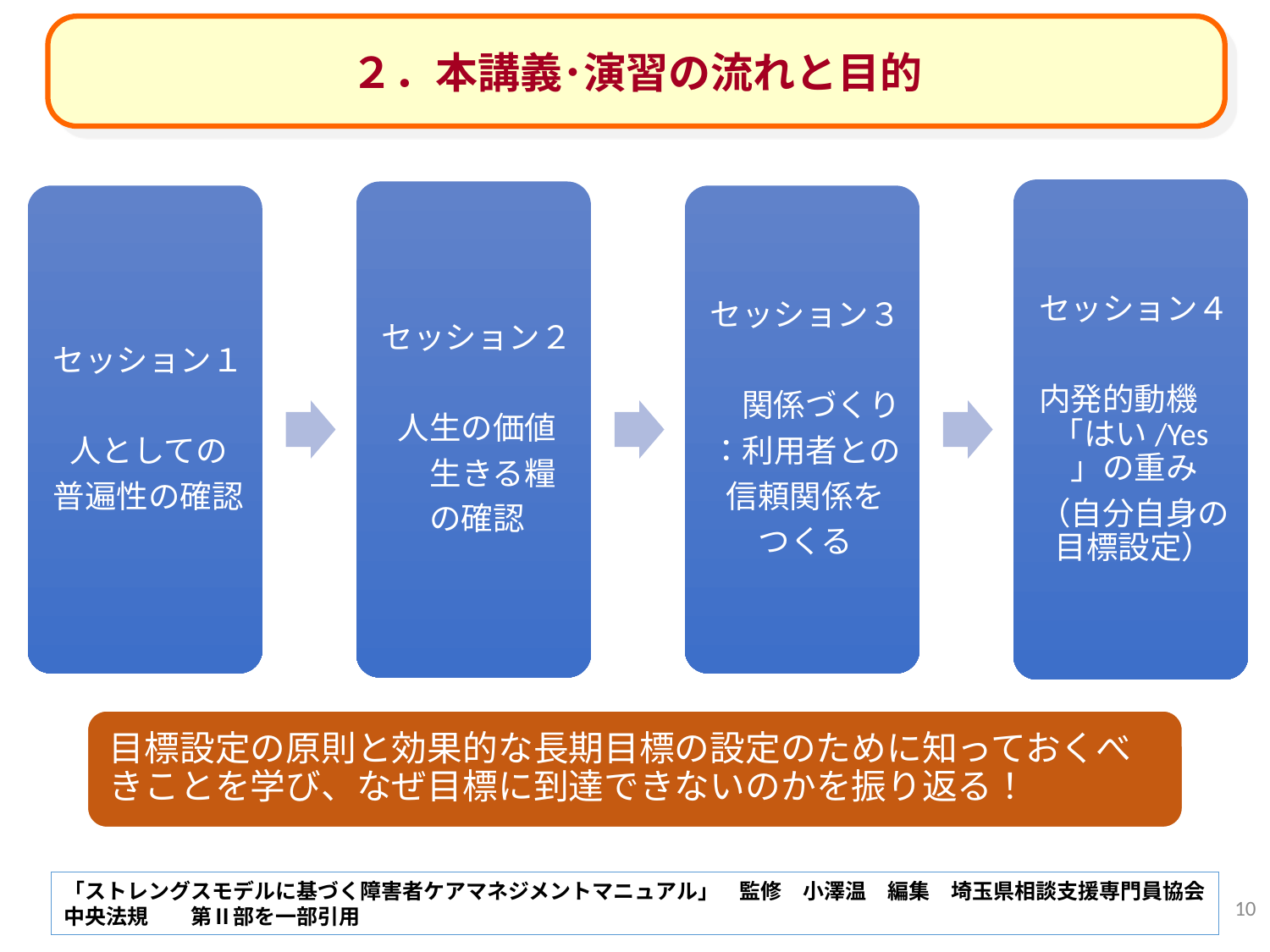

２．本講義･演習の流れと目的
セッション１

人としての
普遍性の確認

セッション２

人生の価値
　生きる糧
の確認

セッション３

　関係づくり
：利用者との
信頼関係を
つくる

セッション４

内発的動機　「はい/Yes」の重み
（自分自身の目標設定）
目標設定の原則と効果的な長期目標の設定のために知っておくべきことを学び、なぜ目標に到達できないのかを振り返る！
「ストレングスモデルに基づく障害者ケアマネジメントマニュアル」　監修　小澤温　編集　埼玉県相談支援専門員協会
中央法規　　第Ⅱ部を一部引用
10